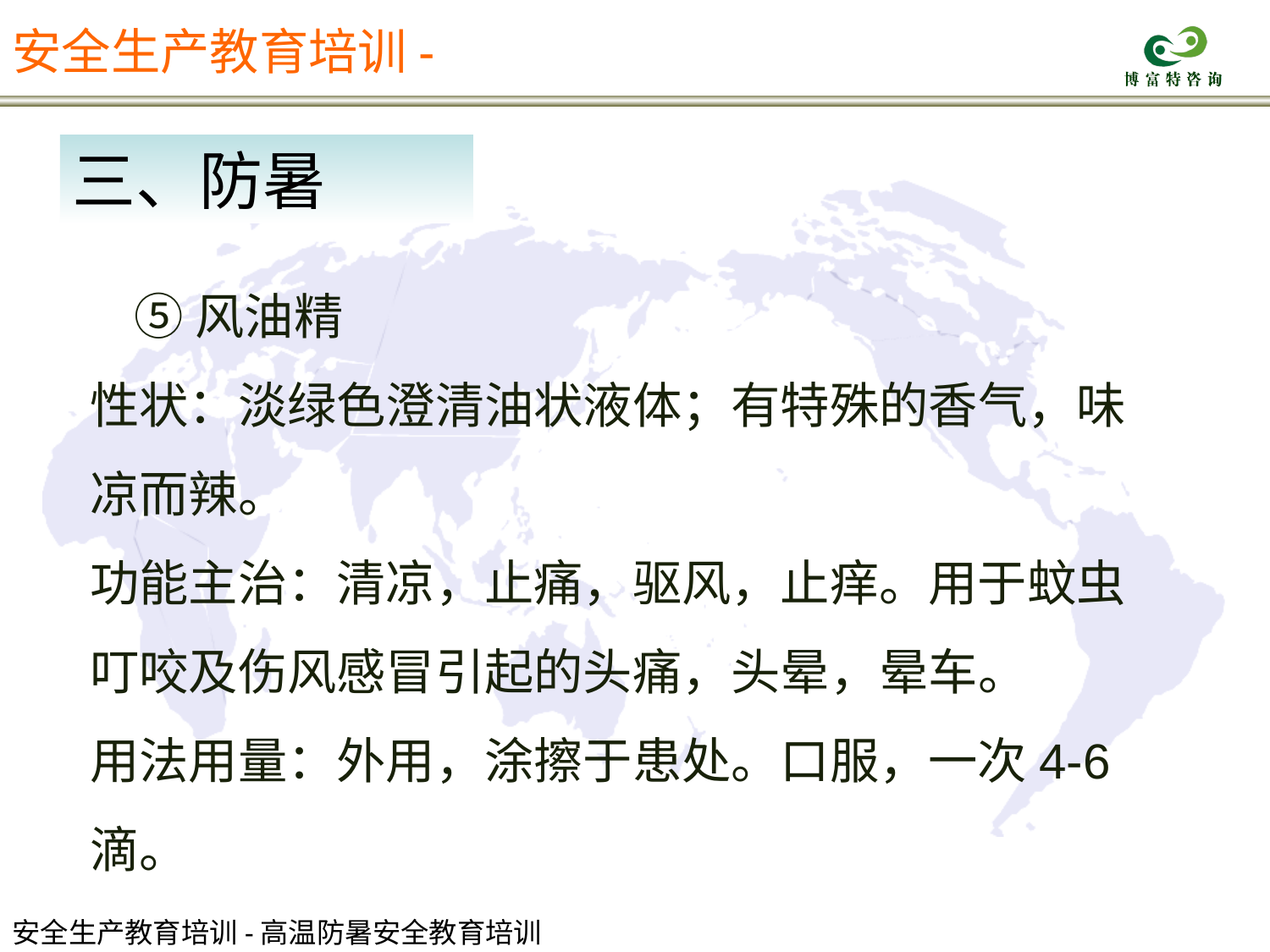

安全生产教育培训-
三、防暑
    ⑤风油精
性状：淡绿色澄清油状液体；有特殊的香气，味凉而辣。
功能主治：清凉，止痛，驱风，止痒。用于蚊虫叮咬及伤风感冒引起的头痛，头晕，晕车。
用法用量：外用，涂擦于患处。口服，一次4-6滴。
25
安全生产教育培训-高温防暑安全教育培训